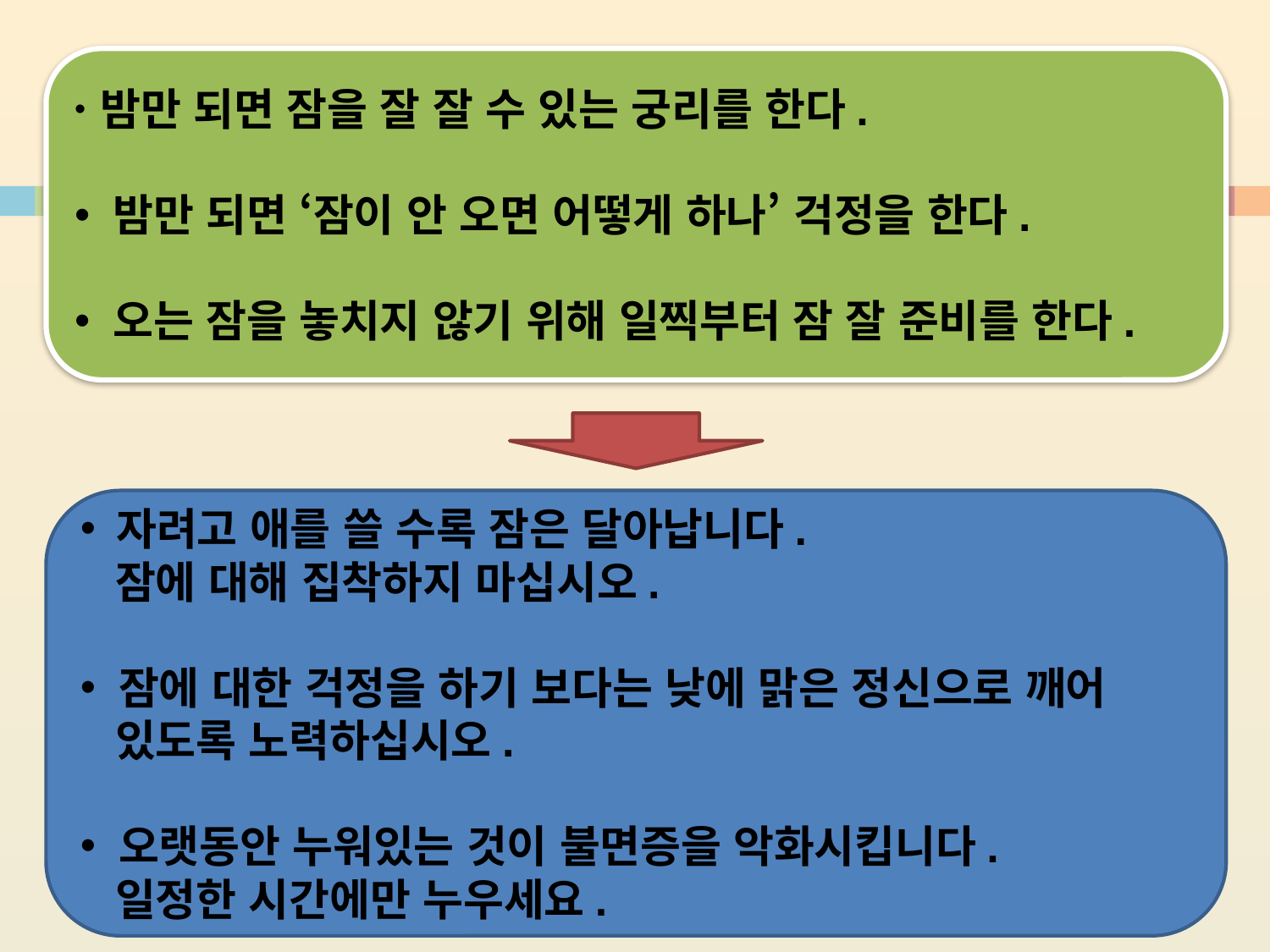

밤만 되면 잠을 잘 잘 수 있는 궁리를 한다.

 밤만 되면 ‘잠이 안 오면 어떻게 하나’ 걱정을 한다.

 오는 잠을 놓치지 않기 위해 일찍부터 잠 잘 준비를 한다.

 자려고 애를 쓸 수록 잠은 달아납니다.
  잠에 대해 집착하지 마십시오.

 잠에 대한 걱정을 하기 보다는 낮에 맑은 정신으로 깨어
  있도록 노력하십시오.

 오랫동안 누워있는 것이 불면증을 악화시킵니다.
  일정한 시간에만 누우세요.